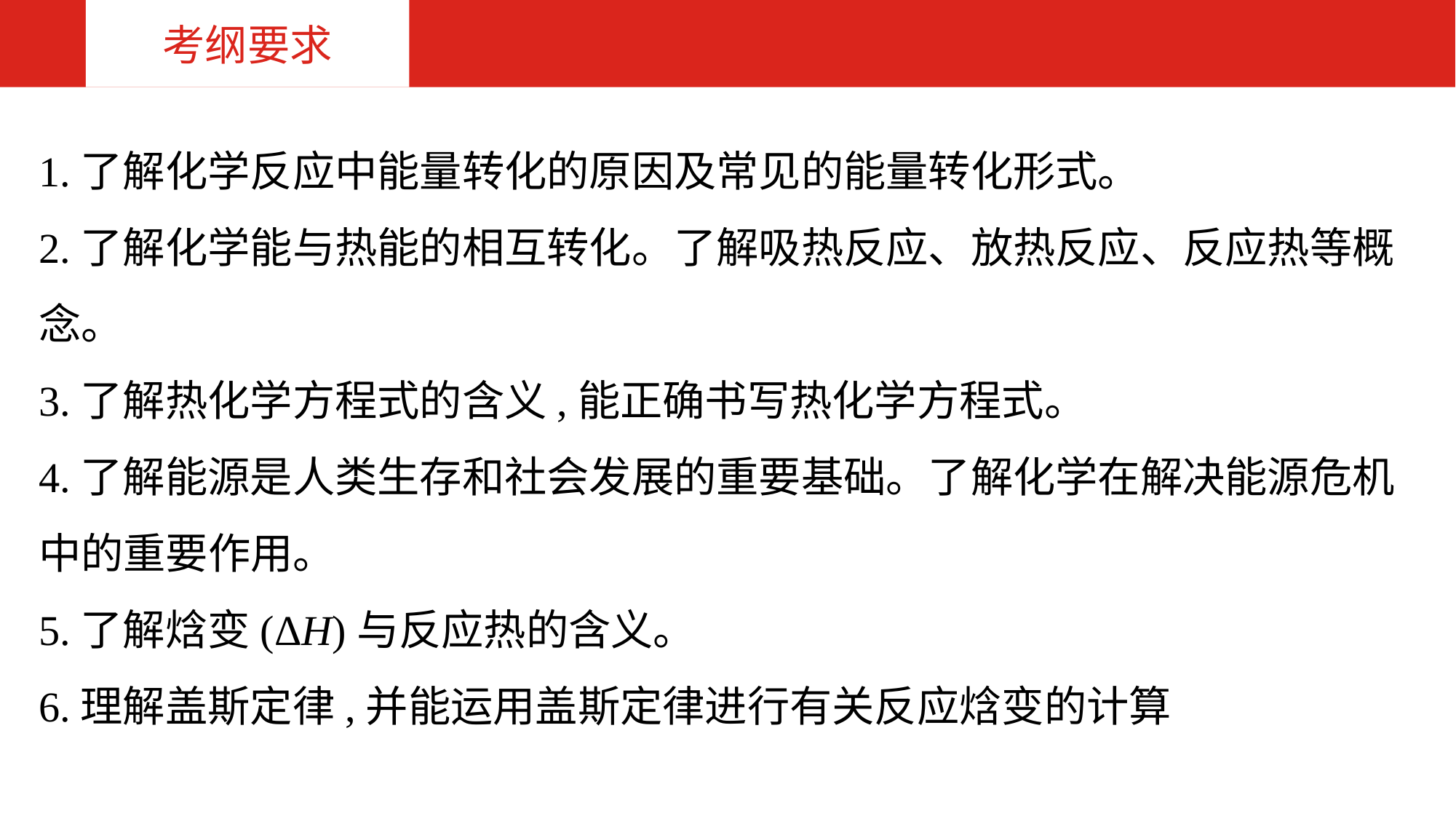

考纲要求
1.了解化学反应中能量转化的原因及常见的能量转化形式。
2.了解化学能与热能的相互转化。了解吸热反应、放热反应、反应热等概念。
3.了解热化学方程式的含义,能正确书写热化学方程式。
4.了解能源是人类生存和社会发展的重要基础。了解化学在解决能源危机中的重要作用。
5.了解焓变(ΔH)与反应热的含义。
6.理解盖斯定律,并能运用盖斯定律进行有关反应焓变的计算